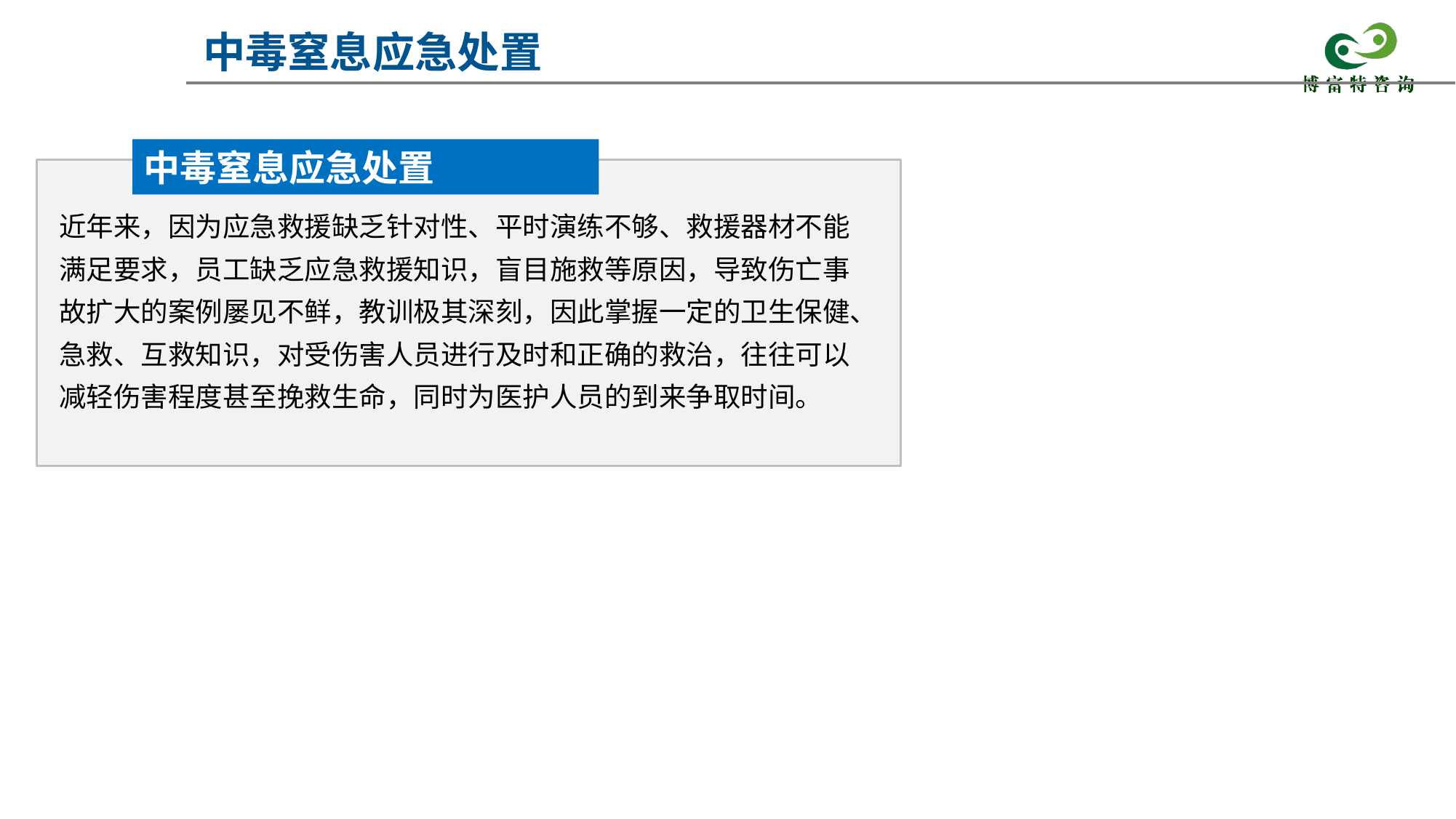

中毒窒息应急处置
中毒窒息应急处置

近年来，因为应急救援缺乏针对性、平时演练不够、救援器材不能满足要求，员工缺乏应急救援知识，盲目施救等原因，导致伤亡事故扩大的案例屡见不鲜，教训极其深刻，因此掌握一定的卫生保健、急救、互救知识，对受伤害人员进行及时和正确的救治，往往可以减轻伤害程度甚至挽救生命，同时为医护人员的到来争取时间。